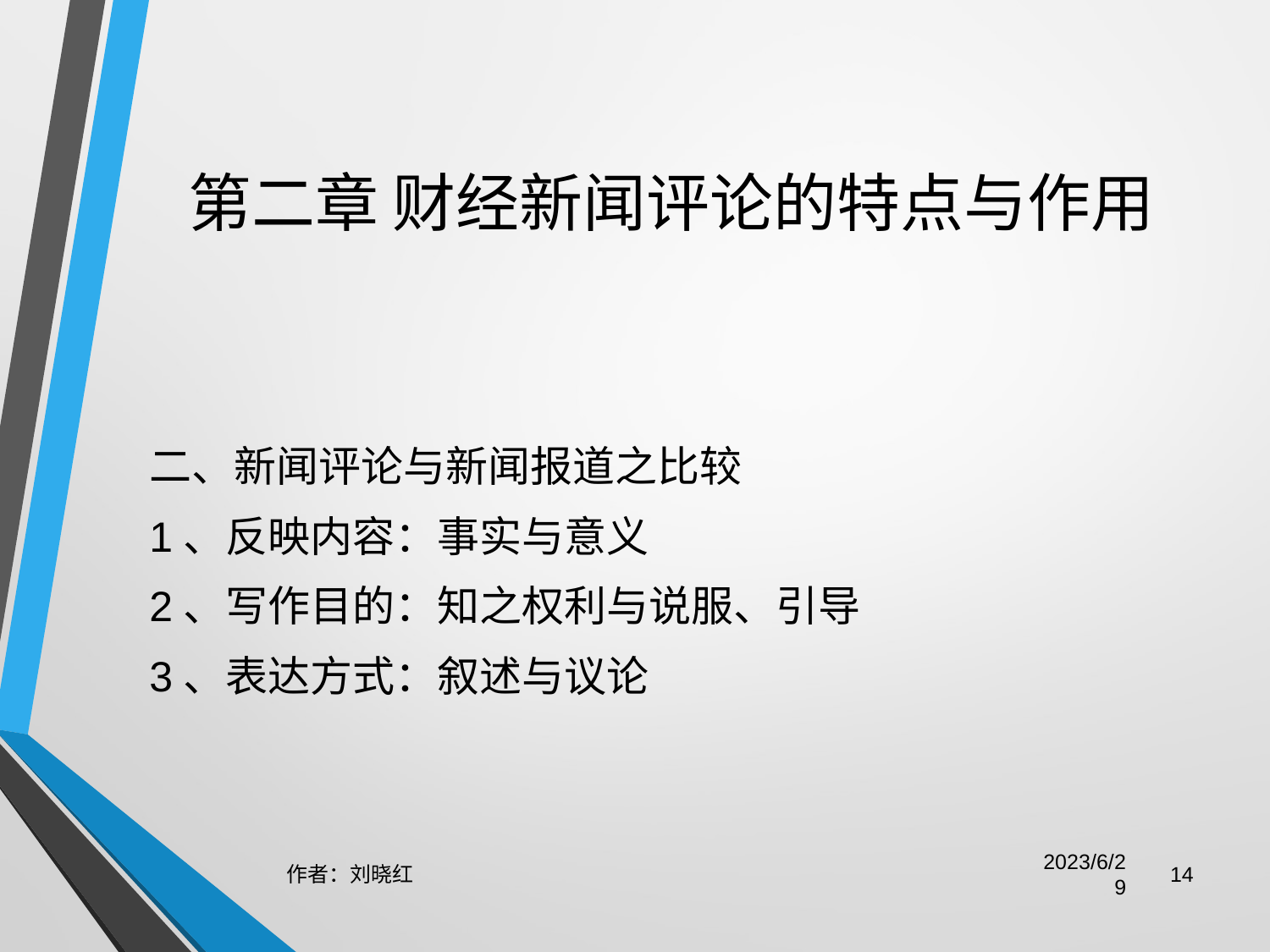

# 第二章 财经新闻评论的特点与作用
二、新闻评论与新闻报道之比较
1、反映内容：事实与意义
2、写作目的：知之权利与说服、引导
3、表达方式：叙述与议论
作者：刘晓红
2023/6/29
14